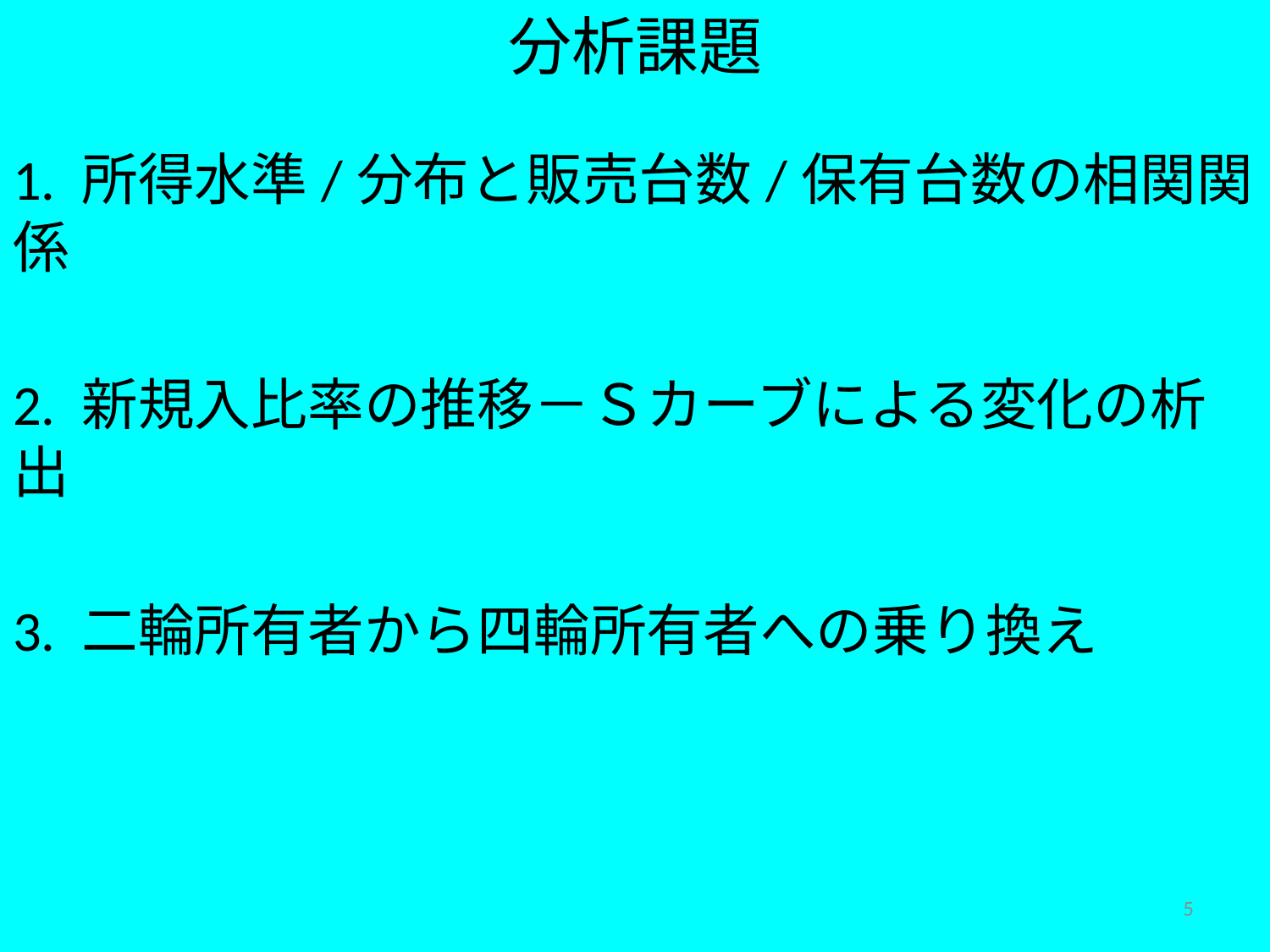

分析課題

1. 所得水準/分布と販売台数/保有台数の相関関係

2. 新規入比率の推移－Ｓカーブによる変化の析出

3. 二輪所有者から四輪所有者への乗り換え

5